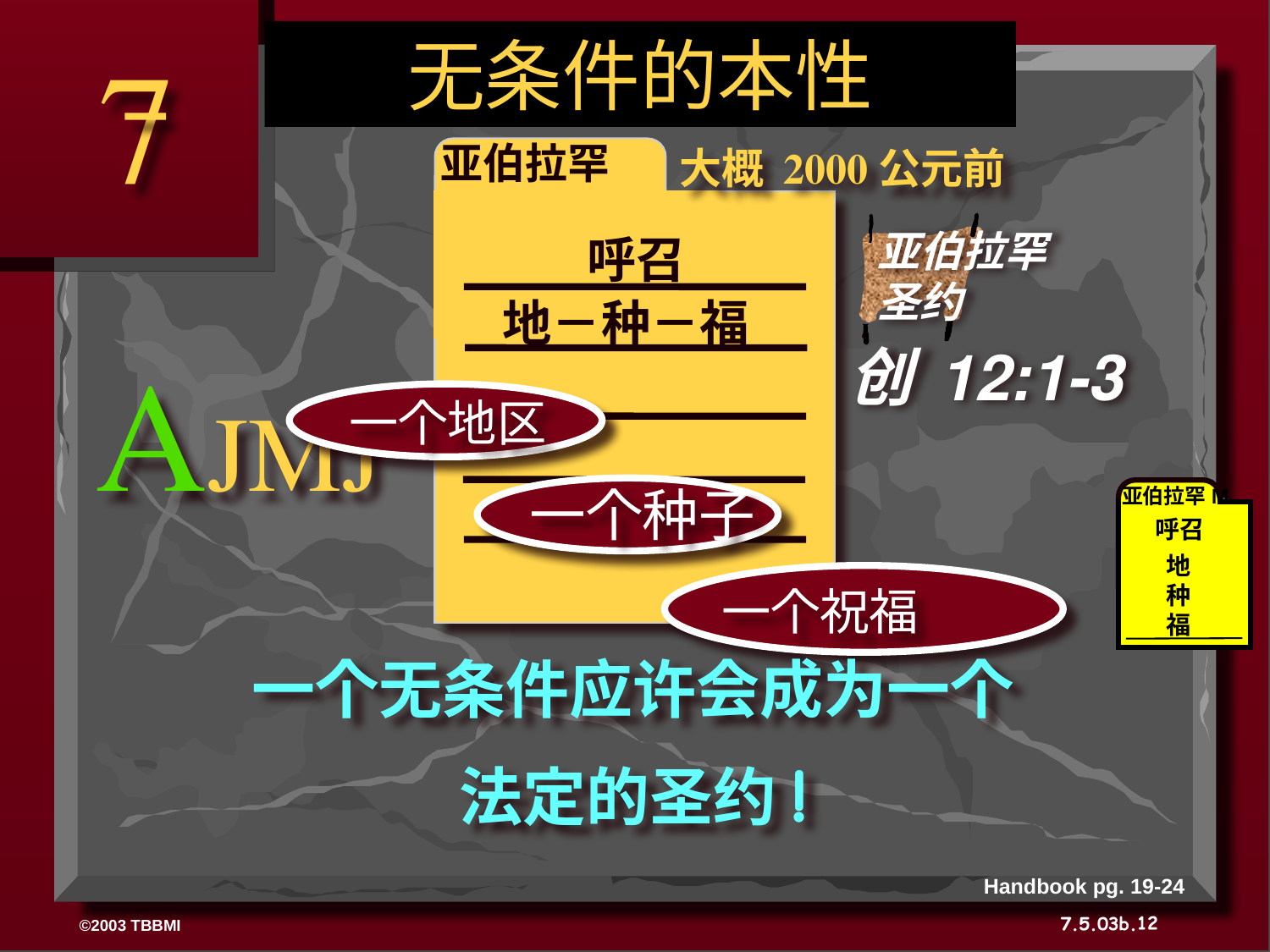

无条件的本性
7

亚伯拉罕
ABRAHAM
大概 2000公元前

亚伯拉罕
圣约
呼召
地－种－福

AJMJ

创 12:1-3

一个地区

一个种子

亚伯拉罕M

呼召

地
种
福

一个祝福

一个无条件应许会成为一个
法定的圣约!
Handbook pg. 19-24
12